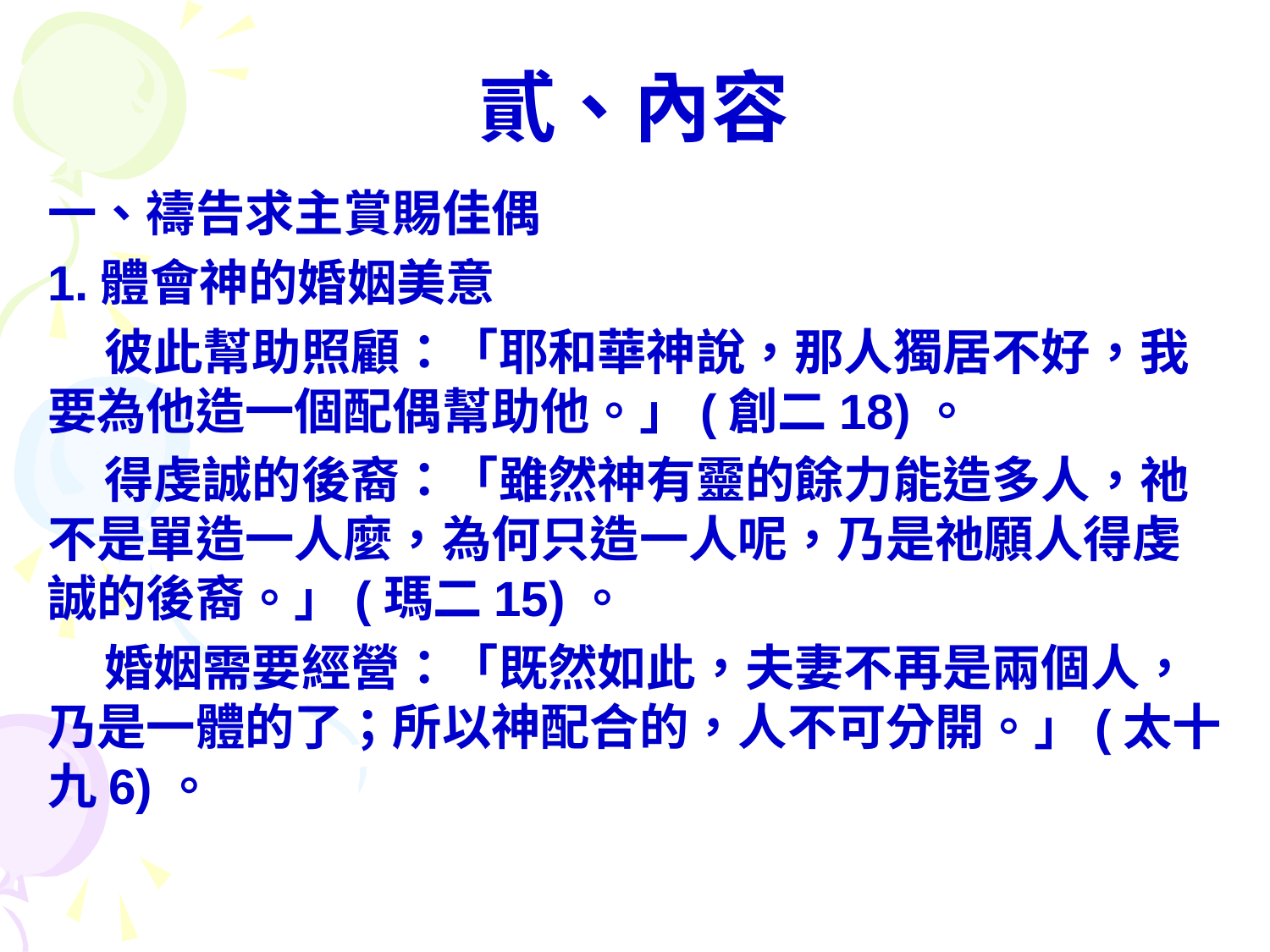

# 貳、內容
一、禱告求主賞賜佳偶
1.體會神的婚姻美意
    彼此幫助照顧：「耶和華神說，那人獨居不好，我要為他造一個配偶幫助他。」(創二18)。
    得虔誠的後裔：「雖然神有靈的餘力能造多人，祂不是單造一人麼，為何只造一人呢，乃是祂願人得虔誠的後裔。」(瑪二15)。
    婚姻需要經營：「既然如此，夫妻不再是兩個人，乃是一體的了；所以神配合的，人不可分開。」(太十九6)。